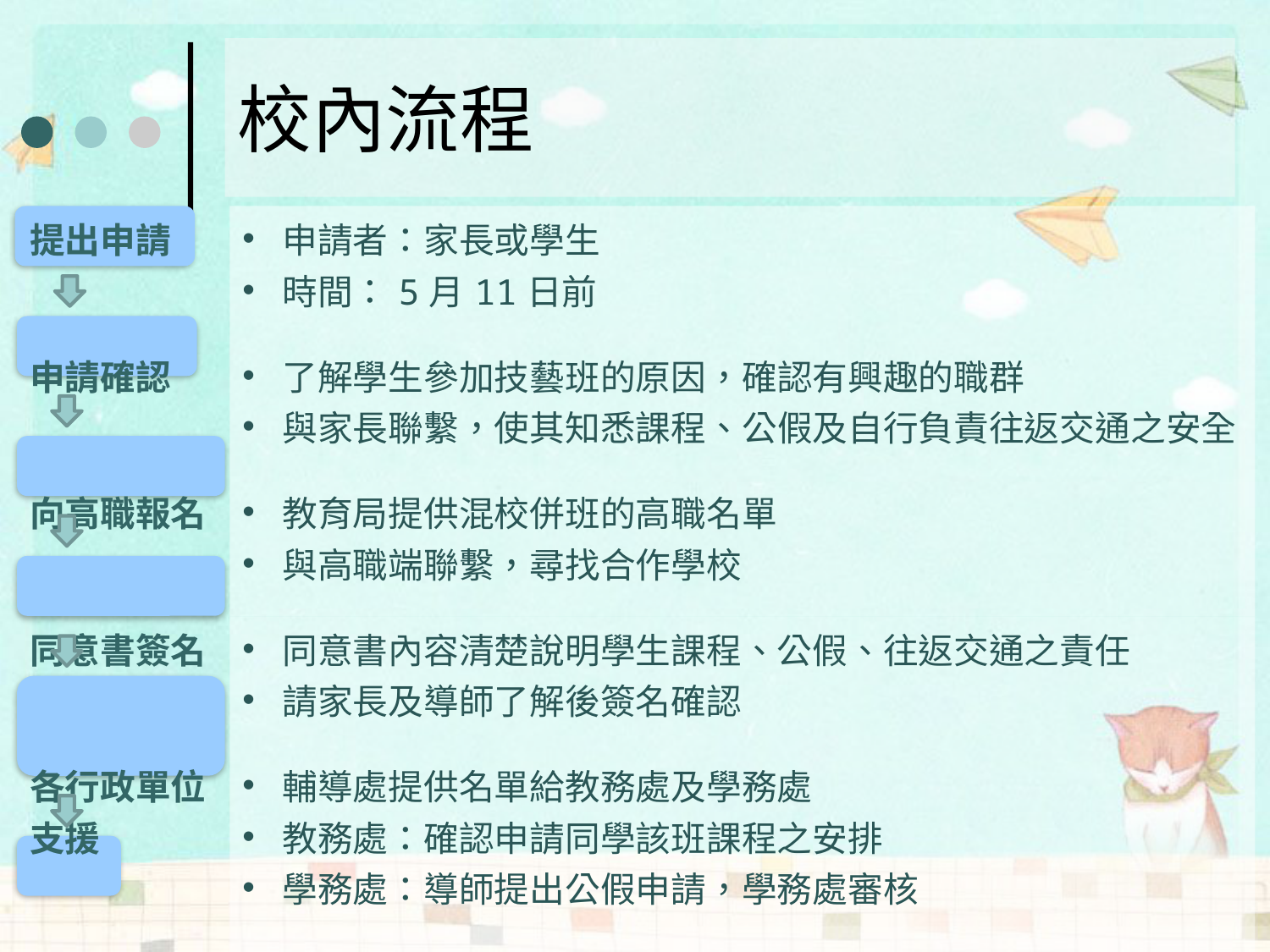

校內流程
| 提出申請 | 申請者：家長或學生 時間：5月11日前 |
| --- | --- |
| 申請確認 | 了解學生參加技藝班的原因，確認有興趣的職群 與家長聯繫，使其知悉課程、公假及自行負責往返交通之安全 |
| 向高職報名 | 教育局提供混校併班的高職名單 與高職端聯繫，尋找合作學校 |
| 同意書簽名 | 同意書內容清楚說明學生課程、公假、往返交通之責任 請家長及導師了解後簽名確認 |
| 各行政單位支援 | 輔導處提供名單給教務處及學務處 教務處：確認申請同學該班課程之安排 學務處：導師提出公假申請，學務處審核 |
| 執行 | 輔導處了解學生上課狀況，定期與高職聯繫 必要時召開遴輔會討論(如學生課程問題、出缺勤問題…) |